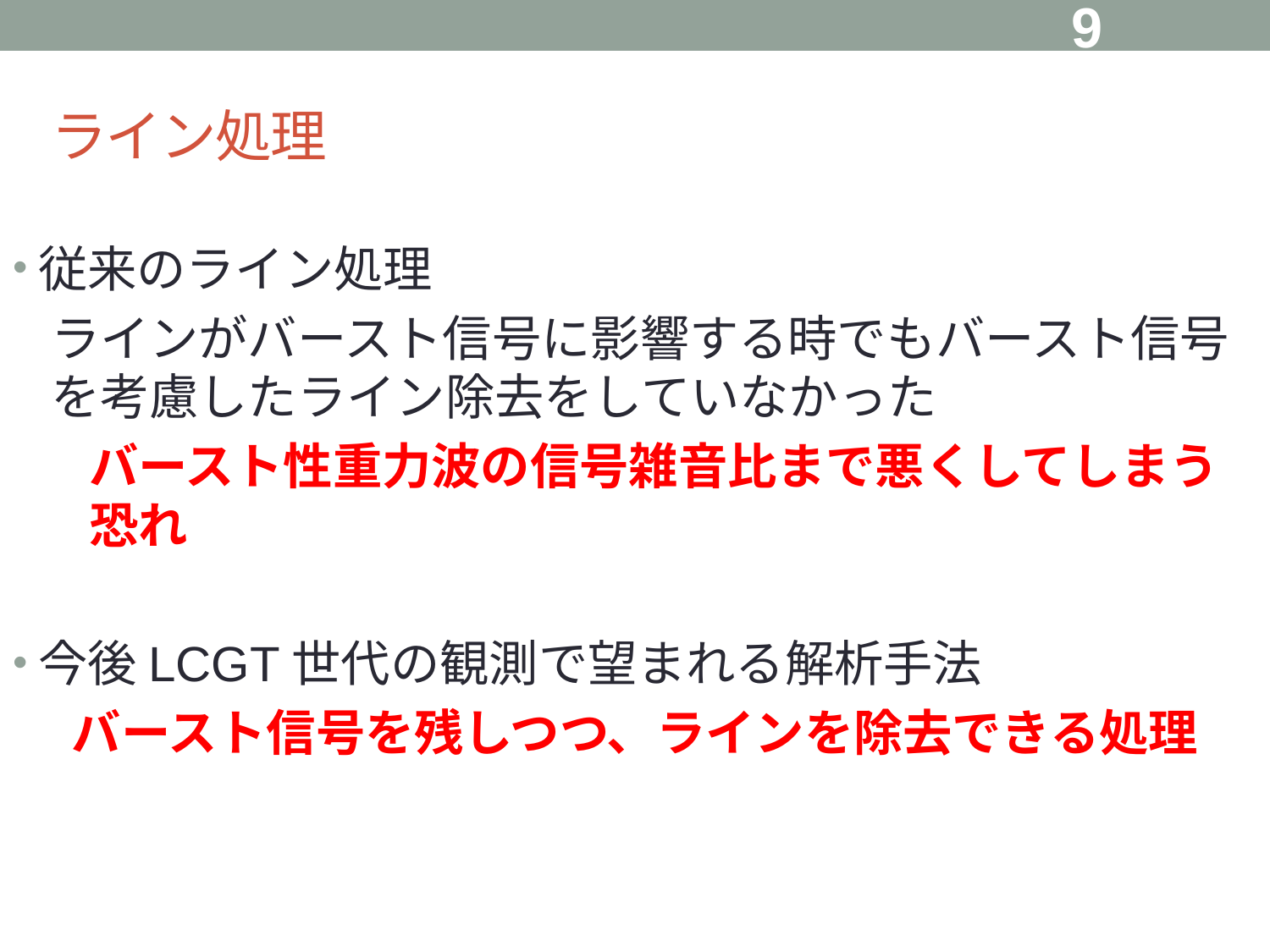

9
# ライン処理
従来のライン処理
ラインがバースト信号に影響する時でもバースト信号を考慮したライン除去をしていなかった
バースト性重力波の信号雑音比まで悪くしてしまう恐れ

今後LCGT世代の観測で望まれる解析手法
バースト信号を残しつつ、ラインを除去できる処理